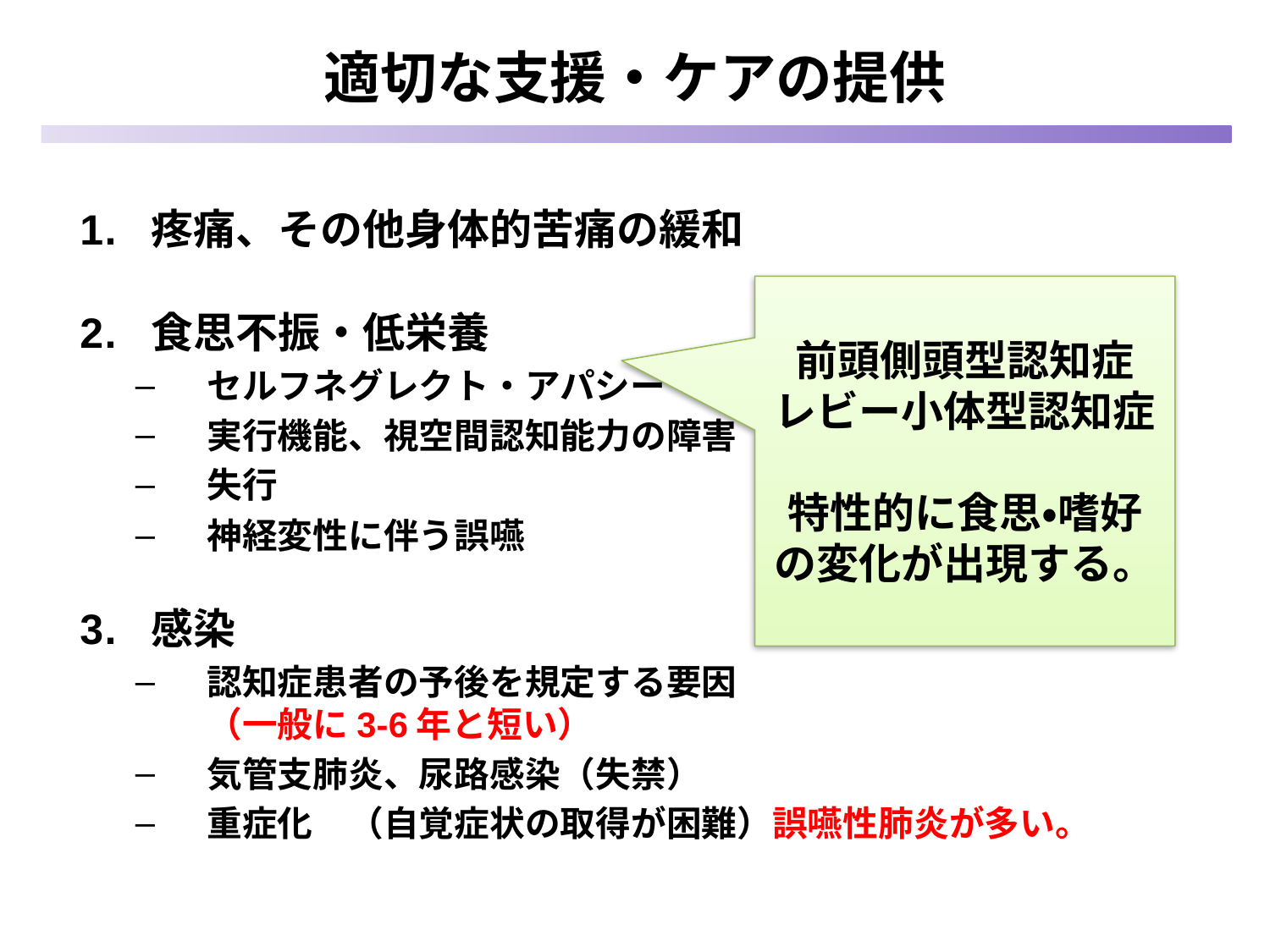

適切な支援・ケアの提供

疼痛、その他身体的苦痛の緩和

食思不振・低栄養
セルフネグレクト・アパシー
実行機能、視空間認知能力の障害
失行
神経変性に伴う誤嚥
感染
認知症患者の予後を規定する要因
（一般に3-6年と短い）
気管支肺炎、尿路感染（失禁）
重症化　（自覚症状の取得が困難）誤嚥性肺炎が多い。
前頭側頭型認知症
レビー小体型認知症

特性的に食思・嗜好の変化が出現する。